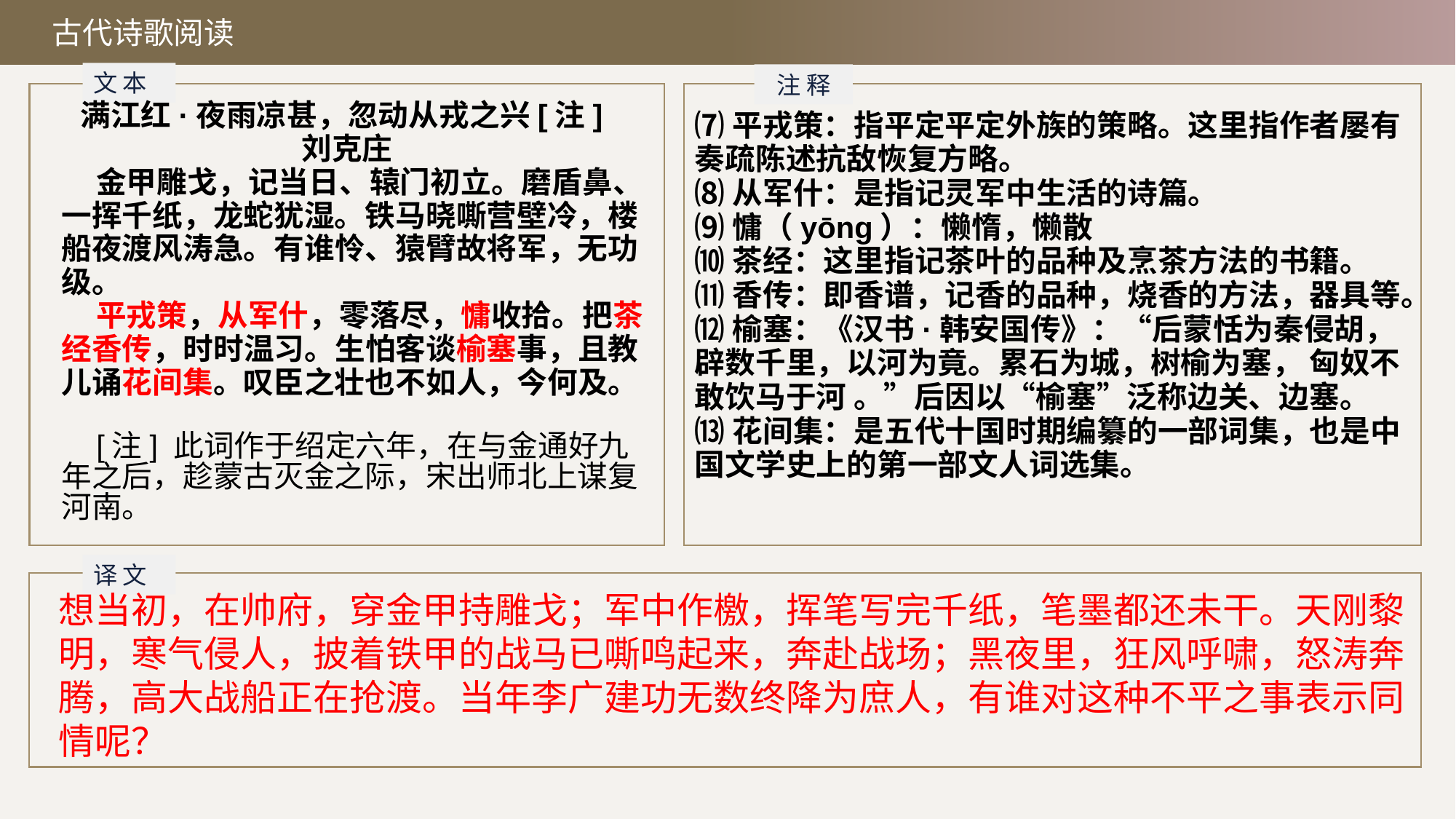

古代诗歌阅读
文 本
注 释

 满江红·夜雨凉甚，忽动从戎之兴[注]
刘克庄
金甲雕戈，记当日、辕门初立。磨盾鼻、一挥千纸，龙蛇犹湿。铁马晓嘶营壁冷，楼船夜渡风涛急。有谁怜、猿臂故将军，无功级。
平戎策，从军什，零落尽，慵收拾。把茶经香传，时时温习。生怕客谈榆塞事，且教儿诵花间集。叹臣之壮也不如人，今何及。

[注] 此词作于绍定六年，在与金通好九年之后，趁蒙古灭金之际，宋出师北上谋复河南。
⑺平戎策：指平定平定外族的策略。这里指作者屡有奏疏陈述抗敌恢复方略。
⑻从军什：是指记灵军中生活的诗篇。
⑼慵（yōng）：懒惰，懒散
⑽茶经：这里指记茶叶的品种及烹茶方法的书籍。
⑾香传：即香谱，记香的品种，烧香的方法，器具等。
⑿榆塞：《汉书·韩安国传》：“后蒙恬为秦侵胡，辟数千里，以河为竟。累石为城，树榆为塞， 匈奴不敢饮马于河 。”后因以“榆塞”泛称边关、边塞。
⒀花间集：是五代十国时期编纂的一部词集，也是中国文学史上的第一部文人词选集。
译 文

想当初，在帅府，穿金甲持雕戈；军中作檄，挥笔写完千纸，笔墨都还未干。天刚黎明，寒气侵人，披着铁甲的战马已嘶鸣起来，奔赴战场；黑夜里，狂风呼啸，怒涛奔腾，高大战船正在抢渡。当年李广建功无数终降为庶人，有谁对这种不平之事表示同情呢？